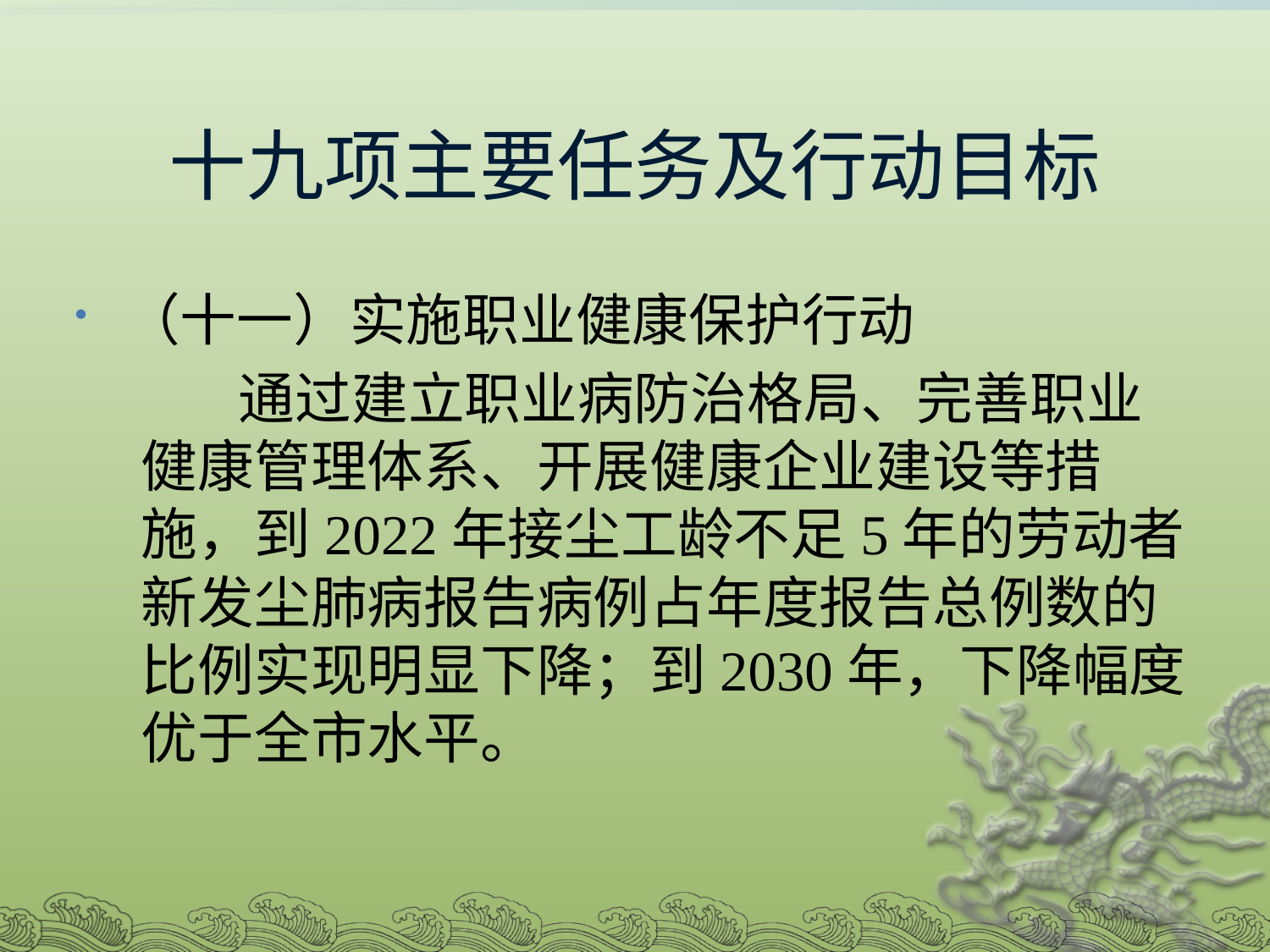

# 十九项主要任务及行动目标
（十一）实施职业健康保护行动
通过建立职业病防治格局、完善职业健康管理体系、开展健康企业建设等措施，到2022年接尘工龄不足5年的劳动者新发尘肺病报告病例占年度报告总例数的比例实现明显下降；到2030年，下降幅度优于全市水平。